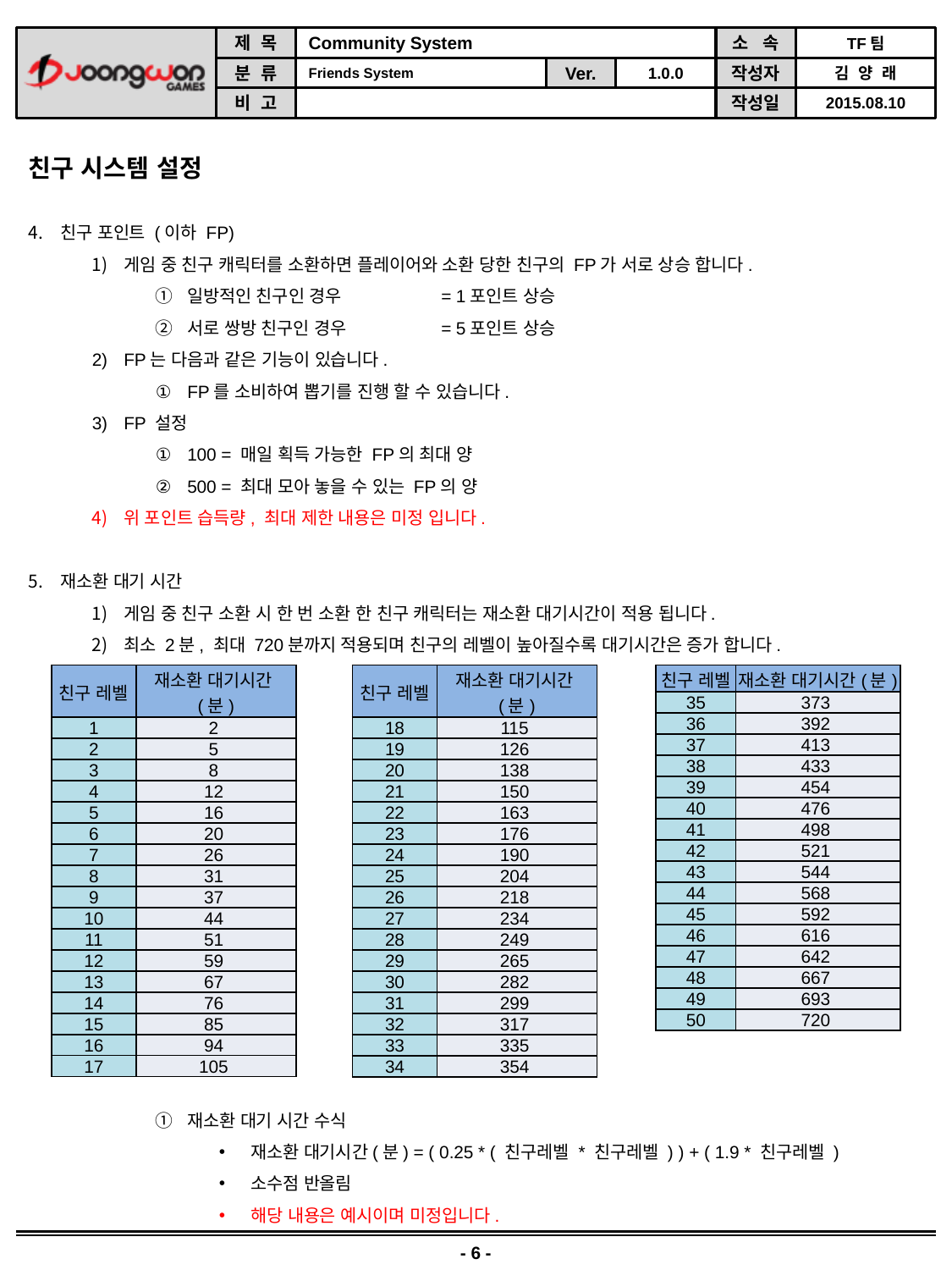

친구 시스템 설정
친구 포인트 (이하 FP)
게임 중 친구 캐릭터를 소환하면 플레이어와 소환 당한 친구의 FP가 서로 상승 합니다.
일방적인 친구인 경우	= 1포인트 상승
서로 쌍방 친구인 경우	= 5포인트 상승
FP는 다음과 같은 기능이 있습니다.
FP를 소비하여 뽑기를 진행 할 수 있습니다.
FP 설정
100 = 매일 획득 가능한 FP의 최대 양
500 = 최대 모아 놓을 수 있는 FP의 양
위 포인트 습득량, 최대 제한 내용은 미정 입니다.

재소환 대기 시간
게임 중 친구 소환 시 한 번 소환 한 친구 캐릭터는 재소환 대기시간이 적용 됩니다.
최소 2분, 최대 720분까지 적용되며 친구의 레벨이 높아질수록 대기시간은 증가 합니다.

재소환 대기 시간 수식
재소환 대기시간(분) = ( 0.25 * ( 친구레벨 * 친구레벨 ) ) + ( 1.9 * 친구레벨 )
소수점 반올림
해당 내용은 예시이며 미정입니다.
| 친구 레벨 | 재소환 대기시간(분) |
| --- | --- |
| 1 | 2 |
| 2 | 5 |
| 3 | 8 |
| 4 | 12 |
| 5 | 16 |
| 6 | 20 |
| 7 | 26 |
| 8 | 31 |
| 9 | 37 |
| 10 | 44 |
| 11 | 51 |
| 12 | 59 |
| 13 | 67 |
| 14 | 76 |
| 15 | 85 |
| 16 | 94 |
| 17 | 105 |
| 친구 레벨 | 재소환 대기시간(분) |
| --- | --- |
| 18 | 115 |
| 19 | 126 |
| 20 | 138 |
| 21 | 150 |
| 22 | 163 |
| 23 | 176 |
| 24 | 190 |
| 25 | 204 |
| 26 | 218 |
| 27 | 234 |
| 28 | 249 |
| 29 | 265 |
| 30 | 282 |
| 31 | 299 |
| 32 | 317 |
| 33 | 335 |
| 34 | 354 |
| 친구 레벨 | 재소환 대기시간(분) |
| --- | --- |
| 35 | 373 |
| 36 | 392 |
| 37 | 413 |
| 38 | 433 |
| 39 | 454 |
| 40 | 476 |
| 41 | 498 |
| 42 | 521 |
| 43 | 544 |
| 44 | 568 |
| 45 | 592 |
| 46 | 616 |
| 47 | 642 |
| 48 | 667 |
| 49 | 693 |
| 50 | 720 |
- 6 -